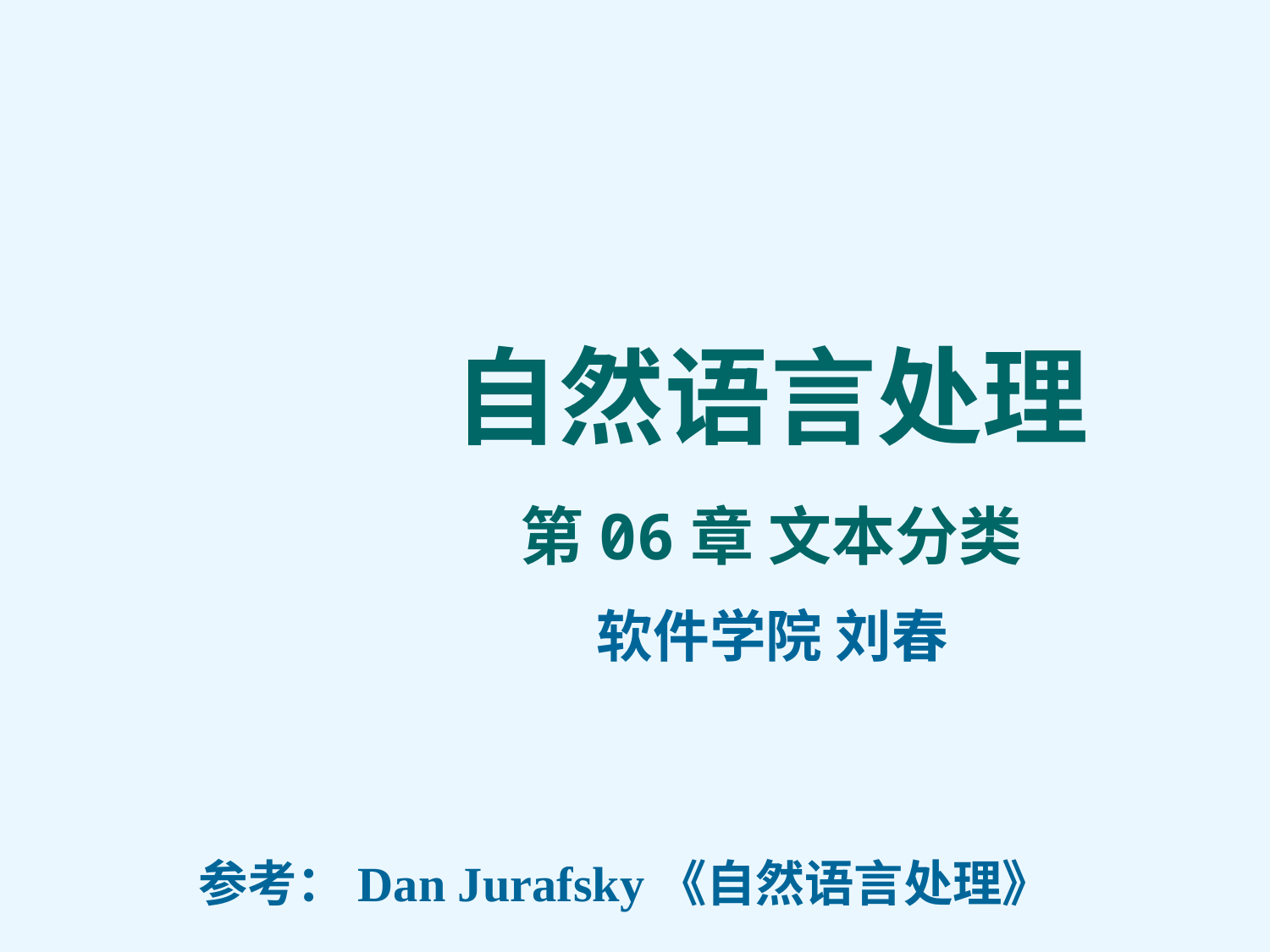

# 自然语言处理 第06章 文本分类
软件学院 刘春

参考：Dan Jurafsky《自然语言处理》